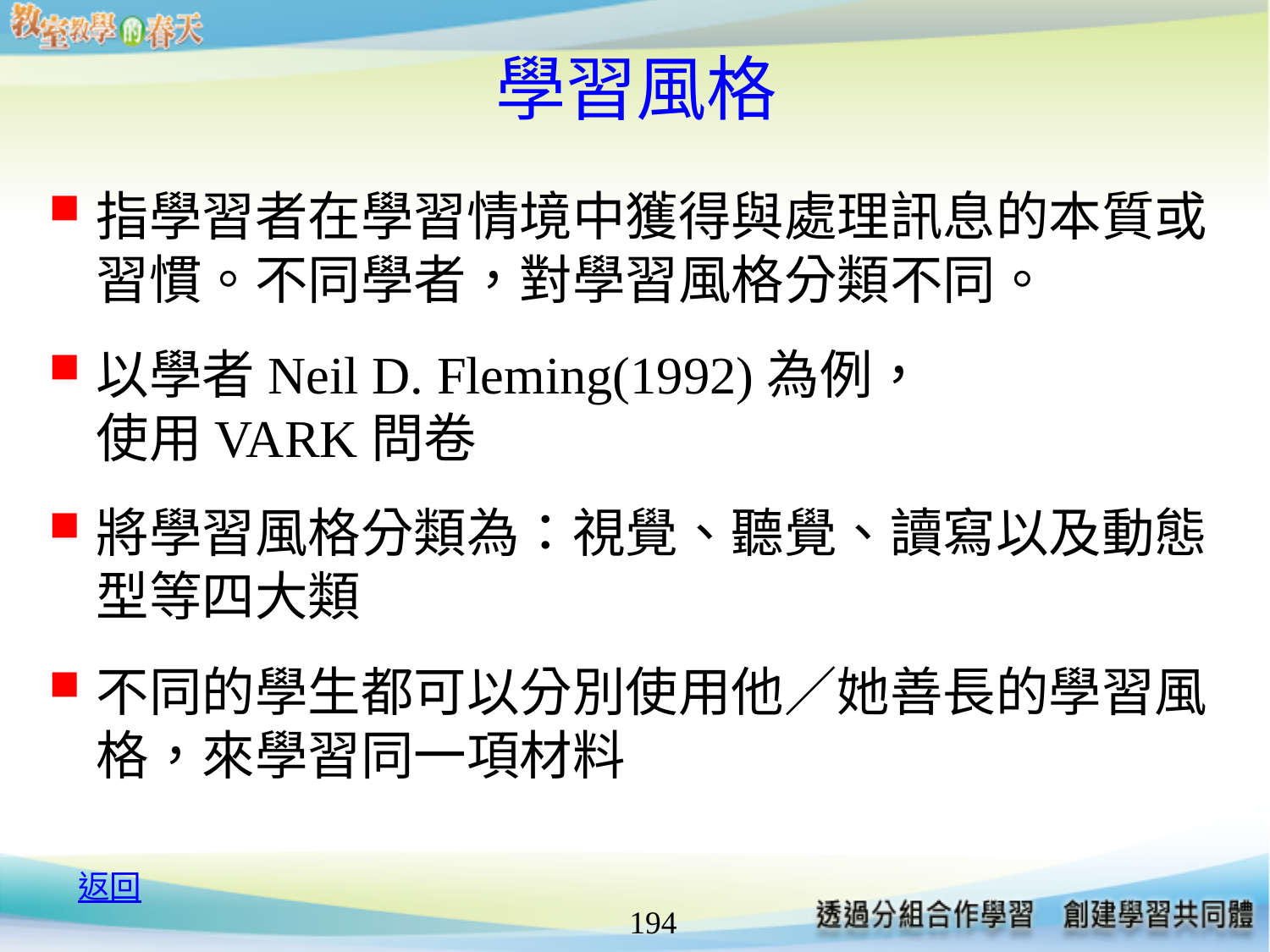

# 學習風格
指學習者在學習情境中獲得與處理訊息的本質或習慣。不同學者，對學習風格分類不同。
以學者Neil D. Fleming(1992)為例，
使用VARK問卷
將學習風格分類為：視覺、聽覺、讀寫以及動態型等四大類
不同的學生都可以分別使用他／她善長的學習風格，來學習同一項材料
返回
194